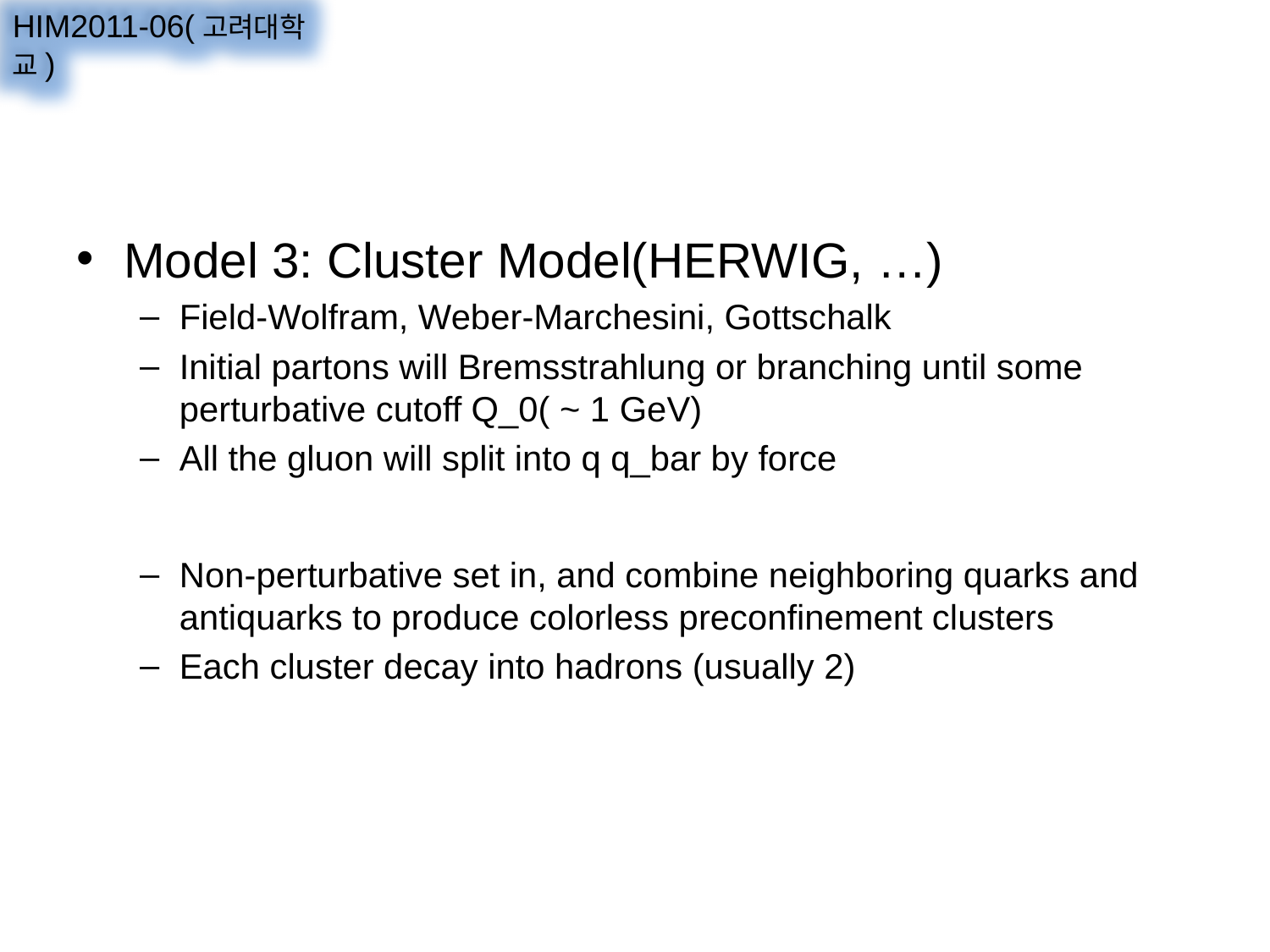

HIM2011-06(고려대학교)
Model 3: Cluster Model(HERWIG, …)
Field-Wolfram, Weber-Marchesini, Gottschalk
Initial partons will Bremsstrahlung or branching until some perturbative cutoff Q_0( ~ 1 GeV)
All the gluon will split into q q_bar by force

Non-perturbative set in, and combine neighboring quarks and antiquarks to produce colorless preconfinement clusters
Each cluster decay into hadrons (usually 2)